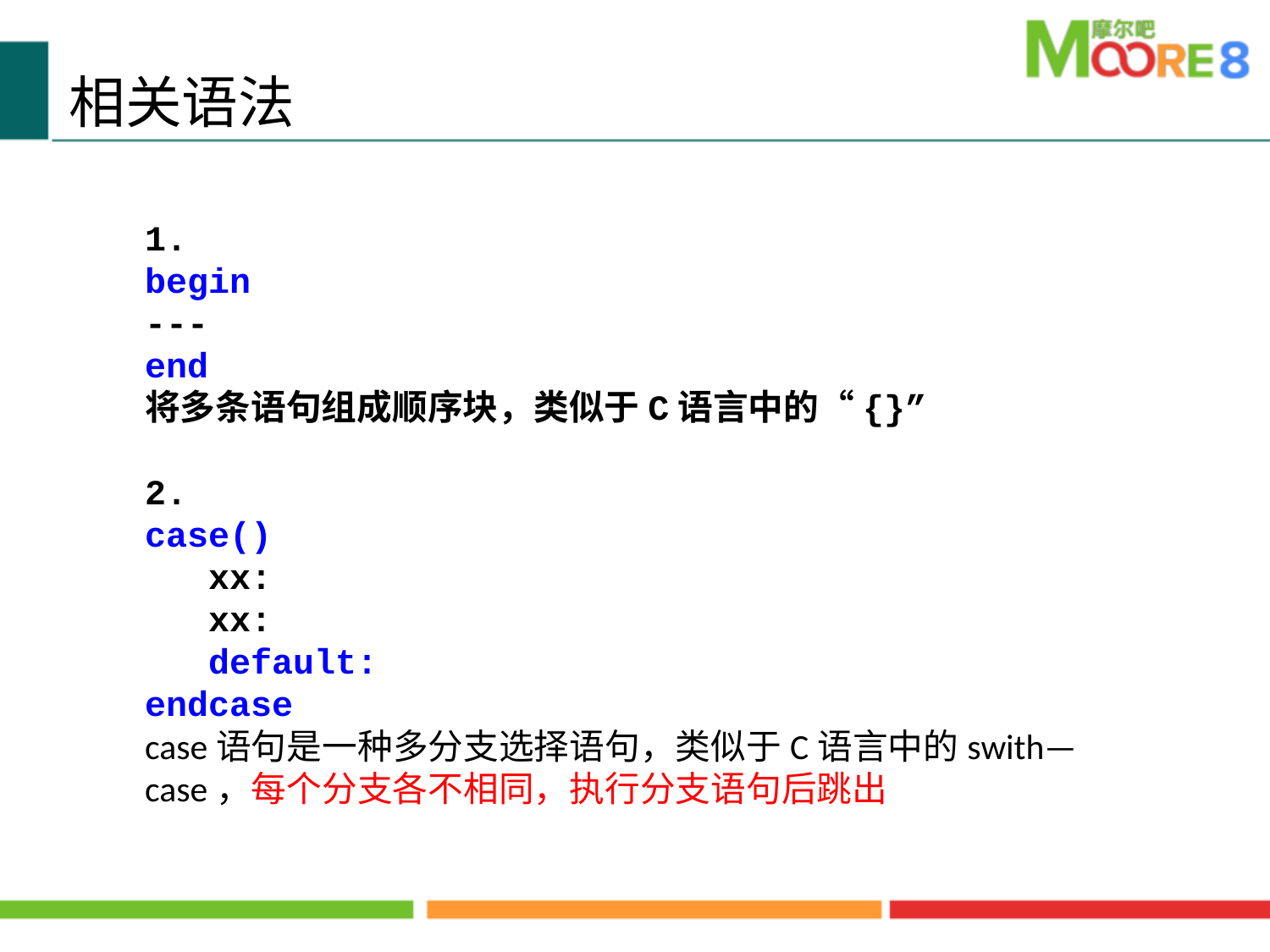

相关语法
1.
begin
---
end
将多条语句组成顺序块，类似于C语言中的“{}”

2.
case()
   xx:
   xx:
   default:
endcase
case语句是一种多分支选择语句，类似于C语言中的swith—case，每个分支各不相同，执行分支语句后跳出